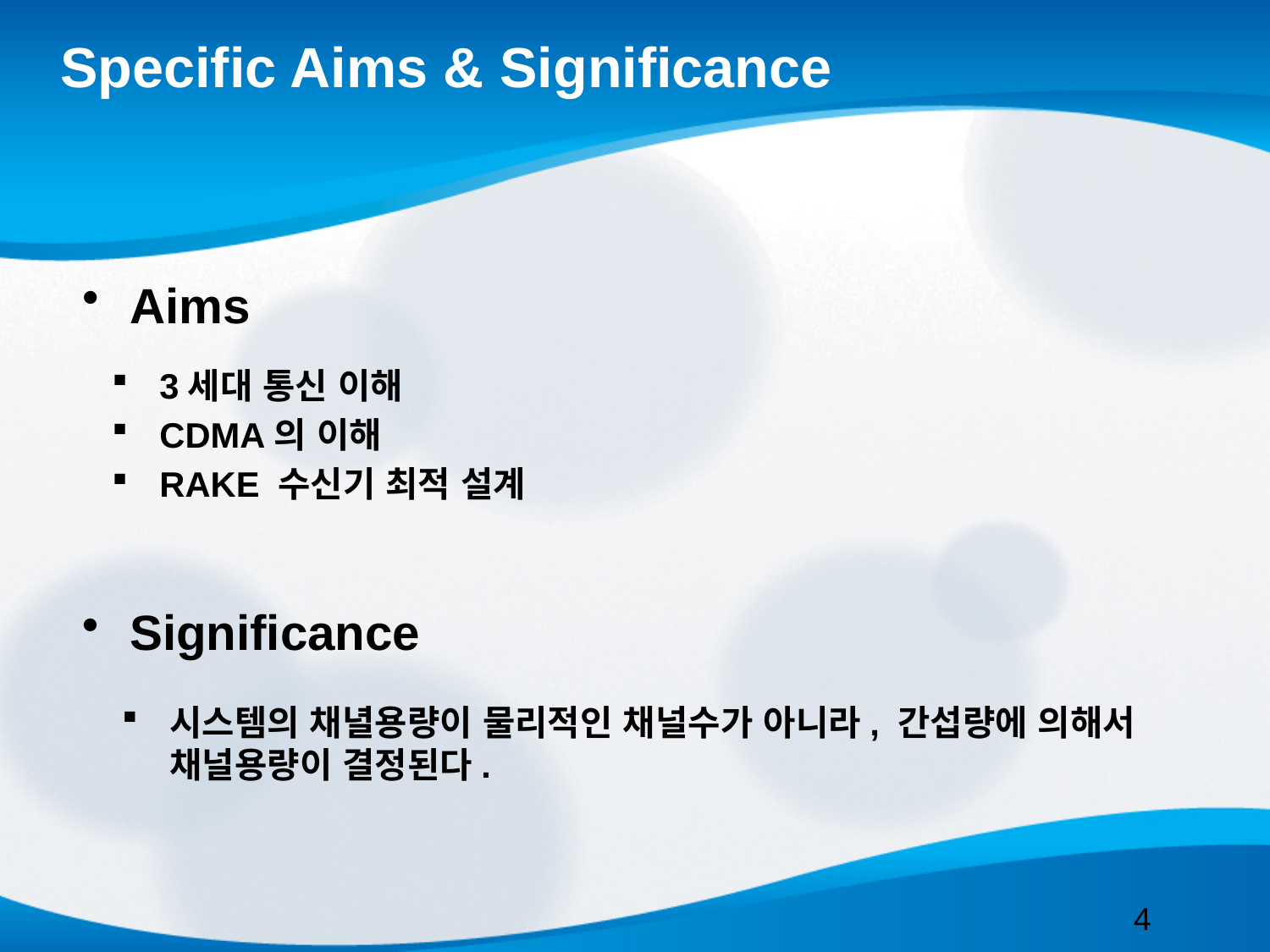

# Specific Aims & Significance
Aims
3세대 통신 이해
CDMA의 이해
RAKE 수신기 최적 설계
Significance
시스템의 채녈용량이 물리적인 채널수가 아니라, 간섭량에 의해서 채널용량이 결정된다.
4